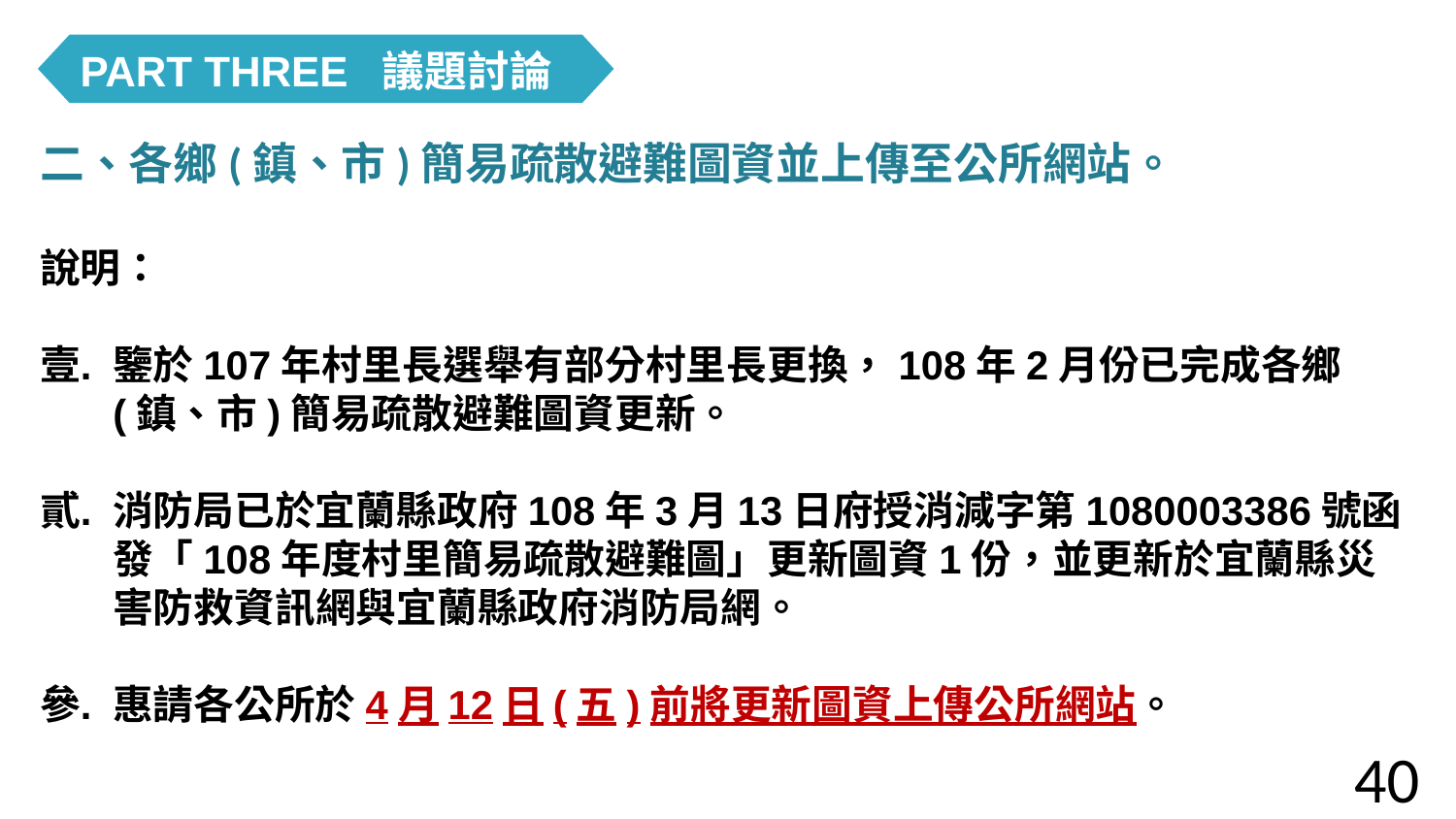

PART THREE  議題討論
二、各鄉(鎮、市)簡易疏散避難圖資並上傳至公所網站。
說明：

鑒於107年村里長選舉有部分村里長更換，108年2月份已完成各鄉(鎮、市)簡易疏散避難圖資更新。

消防局已於宜蘭縣政府108年3月13日府授消減字第1080003386號函發「108年度村里簡易疏散避難圖」更新圖資1份，並更新於宜蘭縣災害防救資訊網與宜蘭縣政府消防局網。

惠請各公所於4月12日(五)前將更新圖資上傳公所網站。
40